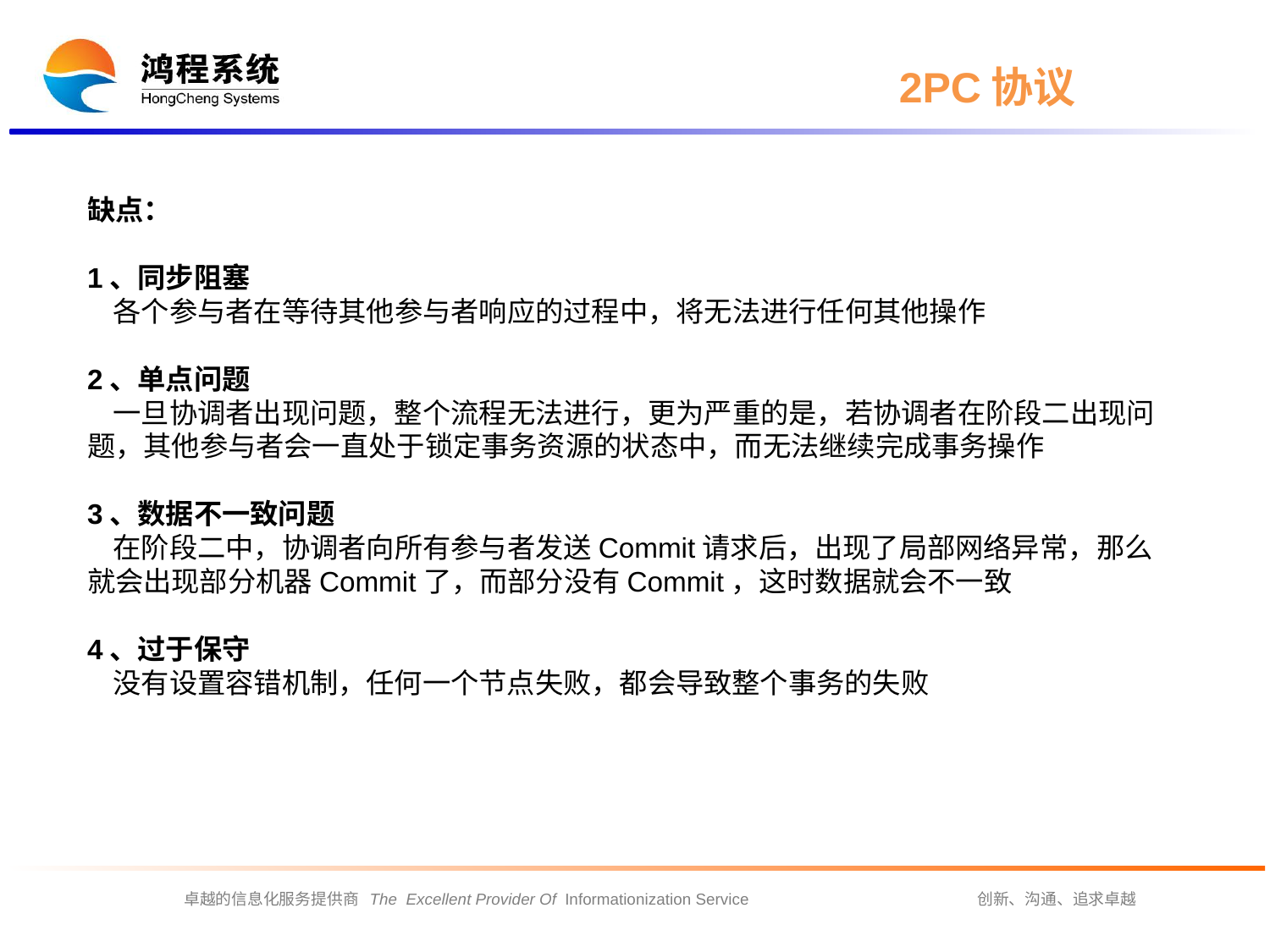

# 2PC协议
缺点：

1、同步阻塞
   各个参与者在等待其他参与者响应的过程中，将无法进行任何其他操作

2、单点问题
   一旦协调者出现问题，整个流程无法进行，更为严重的是，若协调者在阶段二出现问题，其他参与者会一直处于锁定事务资源的状态中，而无法继续完成事务操作

3、数据不一致问题
   在阶段二中，协调者向所有参与者发送Commit请求后，出现了局部网络异常，那么就会出现部分机器Commit了，而部分没有Commit，这时数据就会不一致

4、过于保守
   没有设置容错机制，任何一个节点失败，都会导致整个事务的失败